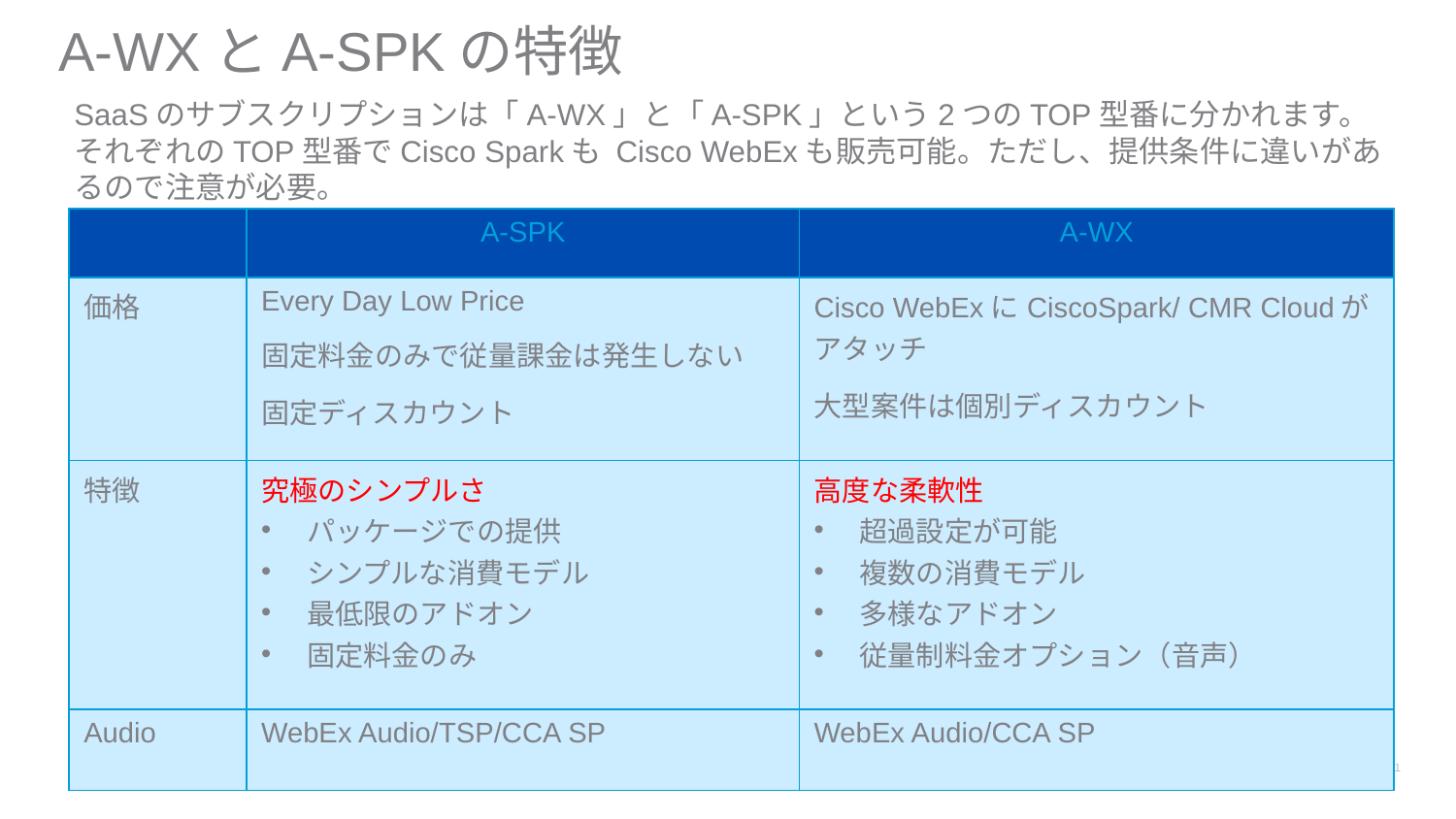

A-WXとA-SPKの特徴
SaaSのサブスクリプションは「A-WX」と「A-SPK」という2つのTOP型番に分かれます。
それぞれのTOP型番でCisco Sparkも Cisco WebExも販売可能。ただし、提供条件に違いがあるので注意が必要。
|  | A-SPK | A-WX |
| --- | --- | --- |
| 価格 | Every Day Low Price 固定料金のみで従量課金は発生しない 固定ディスカウント | Cisco WebExにCiscoSpark/ CMR Cloudが アタッチ 大型案件は個別ディスカウント |
| 特徴 | 究極のシンプルさ パッケージでの提供 シンプルな消費モデル 最低限のアドオン 固定料金のみ | 高度な柔軟性 超過設定が可能 複数の消費モデル 多様なアドオン 従量制料金オプション（音声） |
| Audio | WebEx Audio/TSP/CCA SP | WebEx Audio/CCA SP |